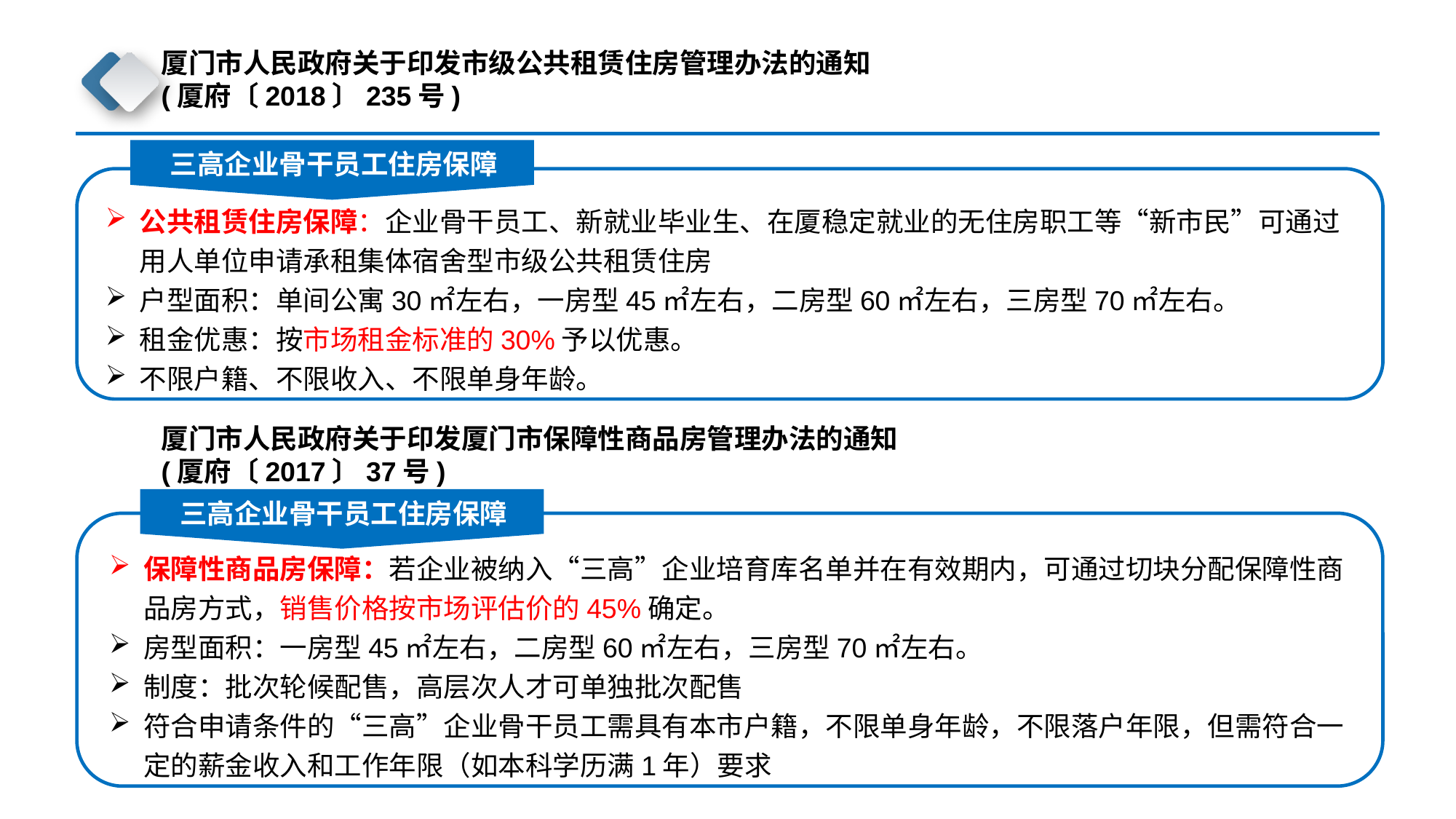

厦门市人民政府关于印发市级公共租赁住房管理办法的通知
(厦府〔2018〕235号)

三高企业骨干员工住房保障

公共租赁住房保障：企业骨干员工、新就业毕业生、在厦稳定就业的无住房职工等“新市民”可通过用人单位申请承租集体宿舍型市级公共租赁住房
户型面积：单间公寓30㎡左右，一房型45㎡左右，二房型60㎡左右，三房型70㎡左右。
租金优惠：按市场租金标准的30%予以优惠。
不限户籍、不限收入、不限单身年龄。

厦门市人民政府关于印发厦门市保障性商品房管理办法的通知
(厦府〔2017〕37号)

三高企业骨干员工住房保障

保障性商品房保障：若企业被纳入“三高”企业培育库名单并在有效期内，可通过切块分配保障性商品房方式，销售价格按市场评估价的45%确定。
房型面积：一房型45㎡左右，二房型60㎡左右，三房型70㎡左右。
制度：批次轮候配售，高层次人才可单独批次配售
符合申请条件的“三高”企业骨干员工需具有本市户籍，不限单身年龄，不限落户年限，但需符合一定的薪金收入和工作年限（如本科学历满1年）要求